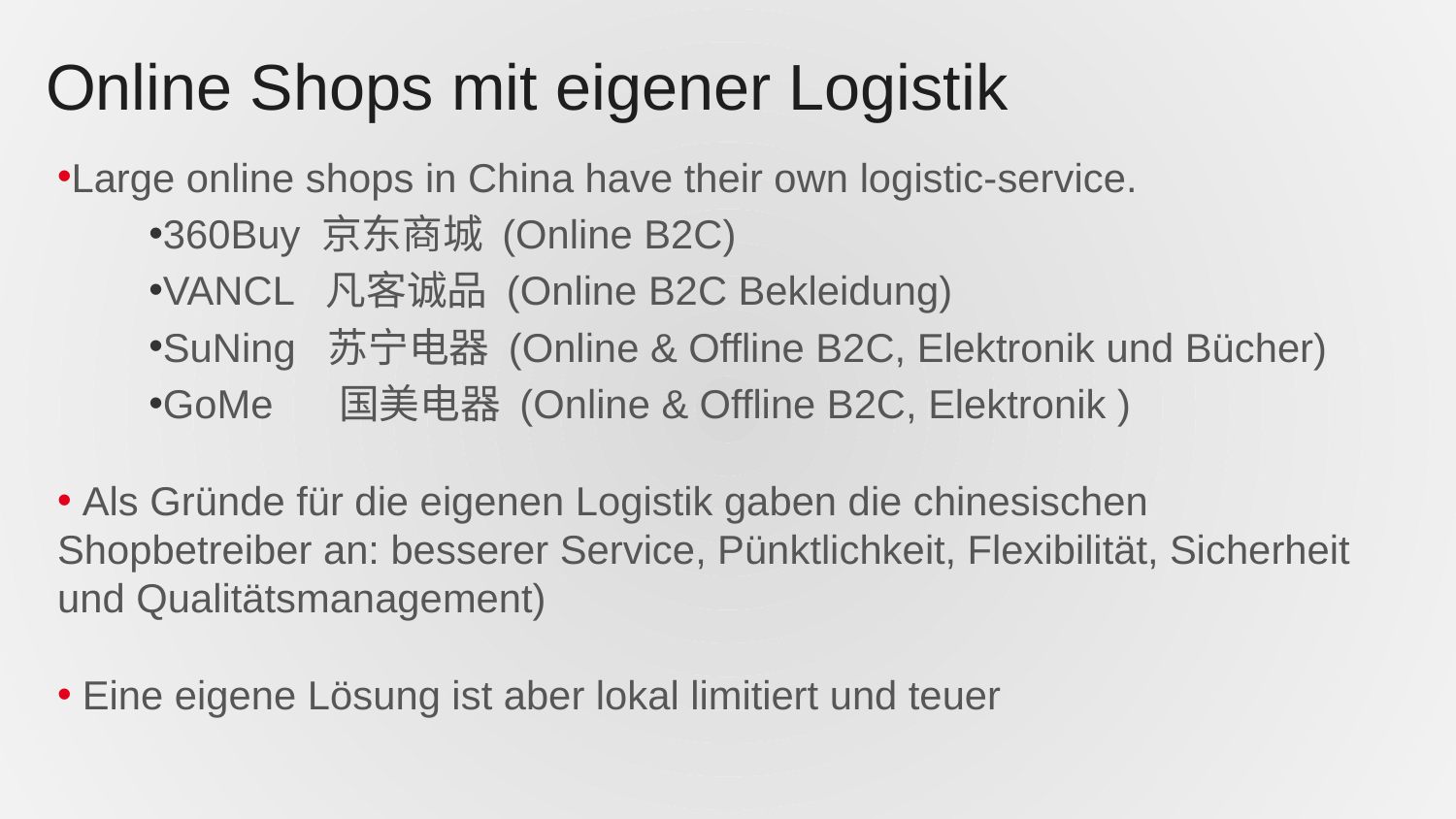

# Online Shops mit eigener Logistik
Large online shops in China have their own logistic-service.
360Buy 京东商城 (Online B2C)
VANCL  凡客诚品 (Online B2C Bekleidung)
SuNing  苏宁电器 (Online & Offline B2C, Elektronik und Bücher)
GoMe     国美电器 (Online & Offline B2C, Elektronik )
 Als Gründe für die eigenen Logistik gaben die chinesischen Shopbetreiber an: besserer Service, Pünktlichkeit, Flexibilität, Sicherheit und Qualitätsmanagement)

 Eine eigene Lösung ist aber lokal limitiert und teuer